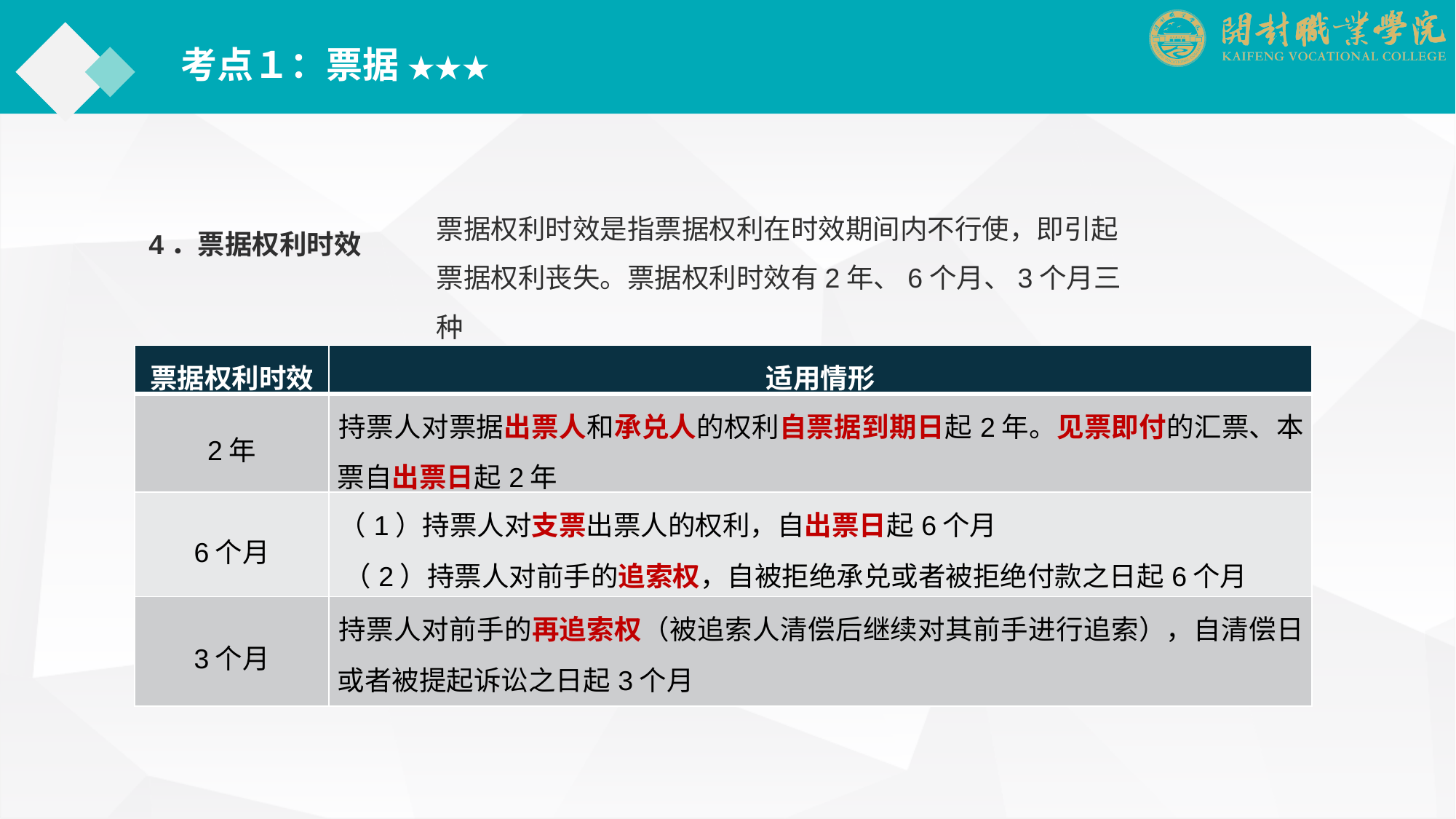

考点１：票据 ★★★
票据权利时效是指票据权利在时效期间内不行使，即引起票据权利丧失。票据权利时效有2年、6个月、3个月三种
4．票据权利时效
| 票据权利时效 | 适用情形 |
| --- | --- |
| 2年 | 持票人对票据出票人和承兑人的权利自票据到期日起2年。见票即付的汇票、本票自出票日起2年 |
| 6个月 | （1）持票人对支票出票人的权利，自出票日起6个月 （2）持票人对前手的追索权，自被拒绝承兑或者被拒绝付款之日起6个月 |
| 3个月 | 持票人对前手的再追索权（被追索人清偿后继续对其前手进行追索），自清偿日或者被提起诉讼之日起3个月 |